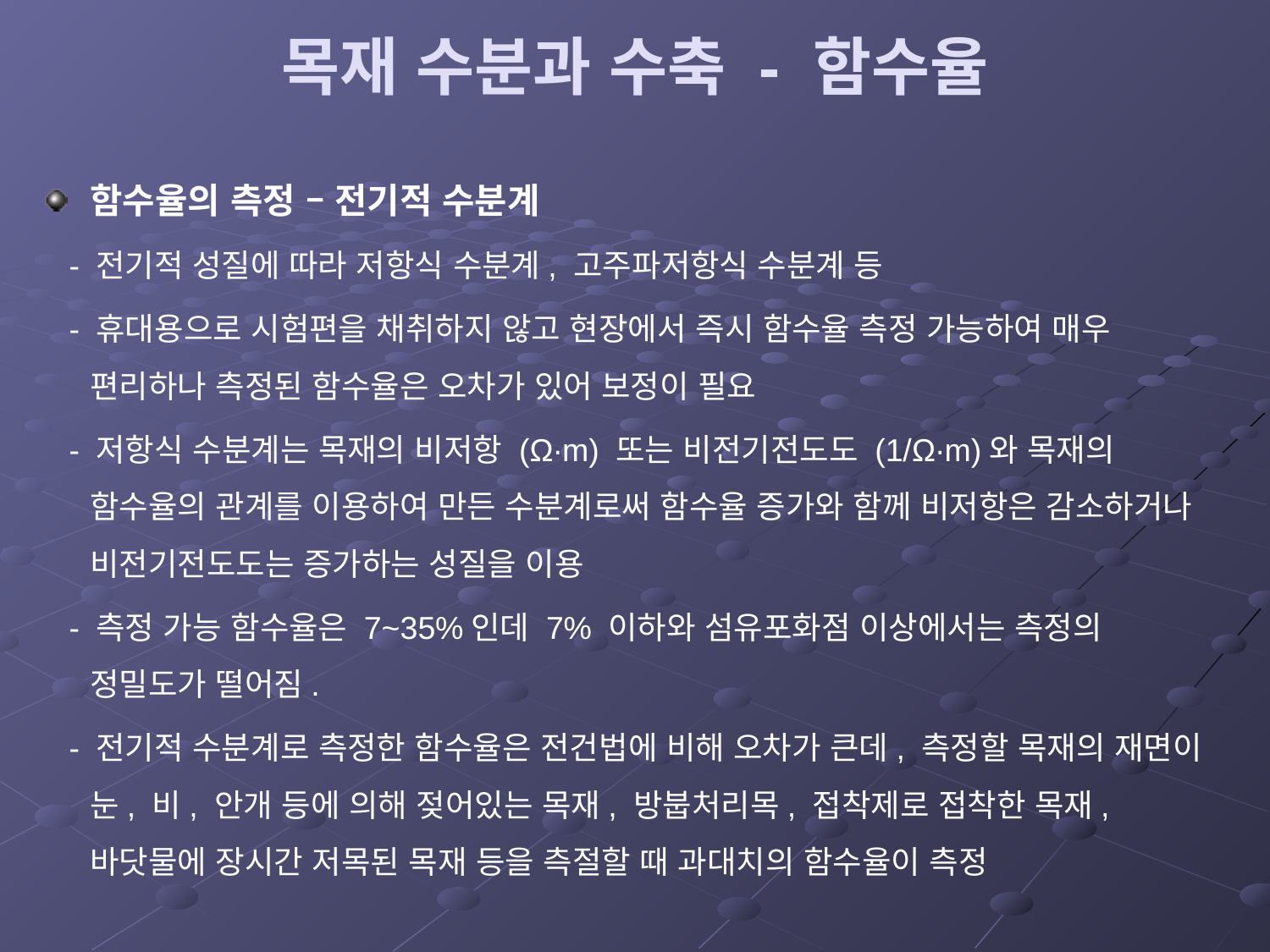

# 목재 수분과 수축 - 함수율
함수율의 측정 – 전기적 수분계
   - 전기적 성질에 따라 저항식 수분계, 고주파저항식 수분계 등
   - 휴대용으로 시험편을 채취하지 않고 현장에서 즉시 함수율 측정 가능하여 매우 편리하나 측정된 함수율은 오차가 있어 보정이 필요
   - 저항식 수분계는 목재의 비저항 (Ω∙m) 또는 비전기전도도 (1/Ω∙m)와 목재의 함수율의 관계를 이용하여 만든 수분계로써 함수율 증가와 함께 비저항은 감소하거나 비전기전도도는 증가하는 성질을 이용
   - 측정 가능 함수율은 7~35%인데 7% 이하와 섬유포화점 이상에서는 측정의 정밀도가 떨어짐.
   - 전기적 수분계로 측정한 함수율은 전건법에 비해 오차가 큰데, 측정할 목재의 재면이 눈, 비, 안개 등에 의해 젖어있는 목재, 방붑처리목, 접착제로 접착한 목재, 바닷물에 장시간 저목된 목재 등을 측절할 때 과대치의 함수율이 측정